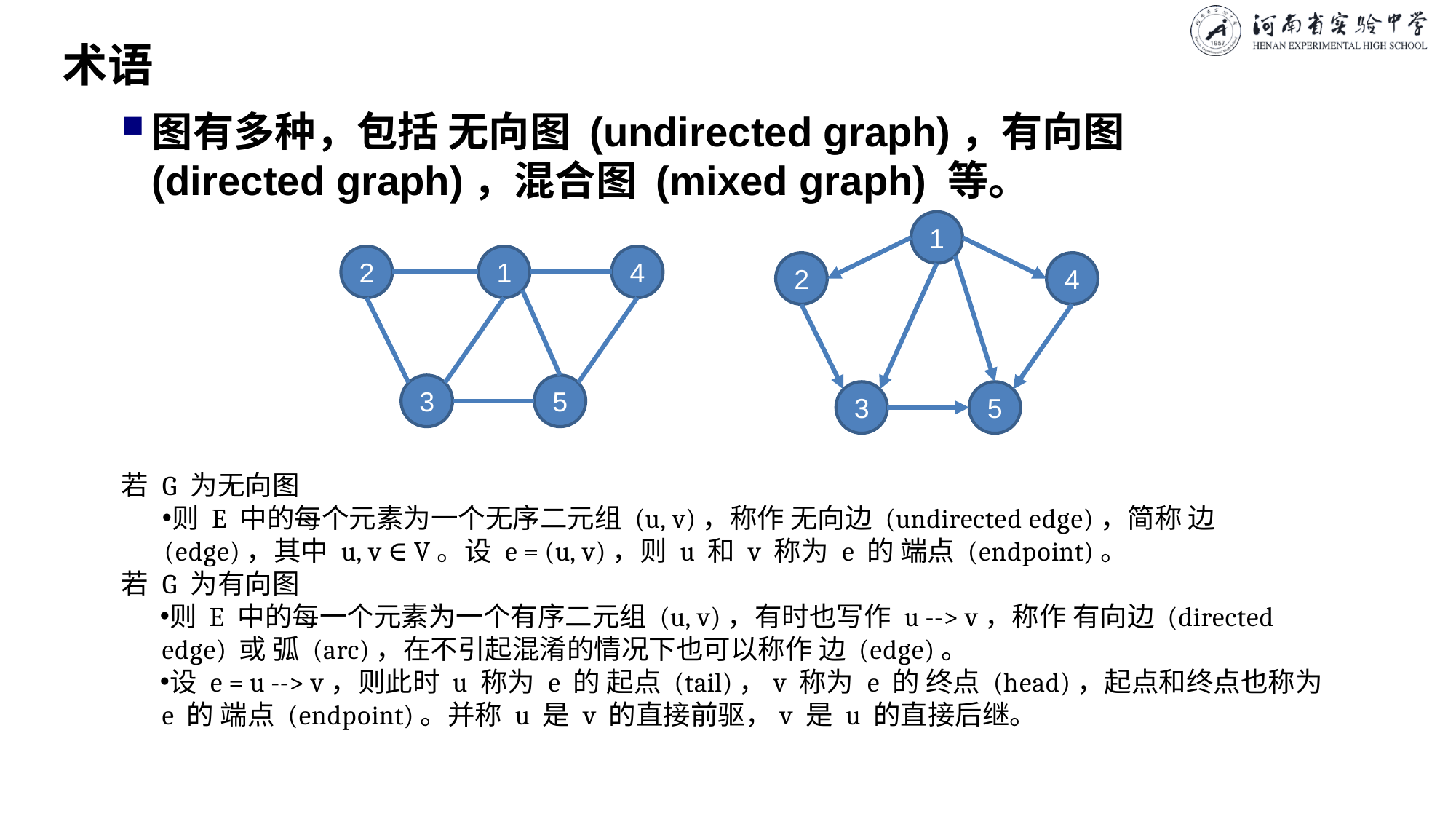

# 术语
图有多种，包括 无向图 (undirected graph)，有向图 (directed graph)，混合图 (mixed graph) 等。
1
2
1
4
2
4
3
5
3
5
若 G 为无向图
则 E 中的每个元素为一个无序二元组 (u, v)，称作 无向边 (undirected edge)，简称 边 (edge)，其中 u, v ∈ V。设 e = (u, v)，则 u 和 v 称为 e 的 端点 (endpoint)。
若 G 为有向图
则 E 中的每一个元素为一个有序二元组 (u, v)，有时也写作 u --> v，称作 有向边 (directed edge) 或 弧 (arc)，在不引起混淆的情况下也可以称作 边 (edge)。
设 e = u --> v，则此时 u 称为 e 的 起点 (tail)，v 称为 e 的 终点 (head)，起点和终点也称为 e 的 端点 (endpoint)。并称 u 是 v 的直接前驱，v 是 u 的直接后继。